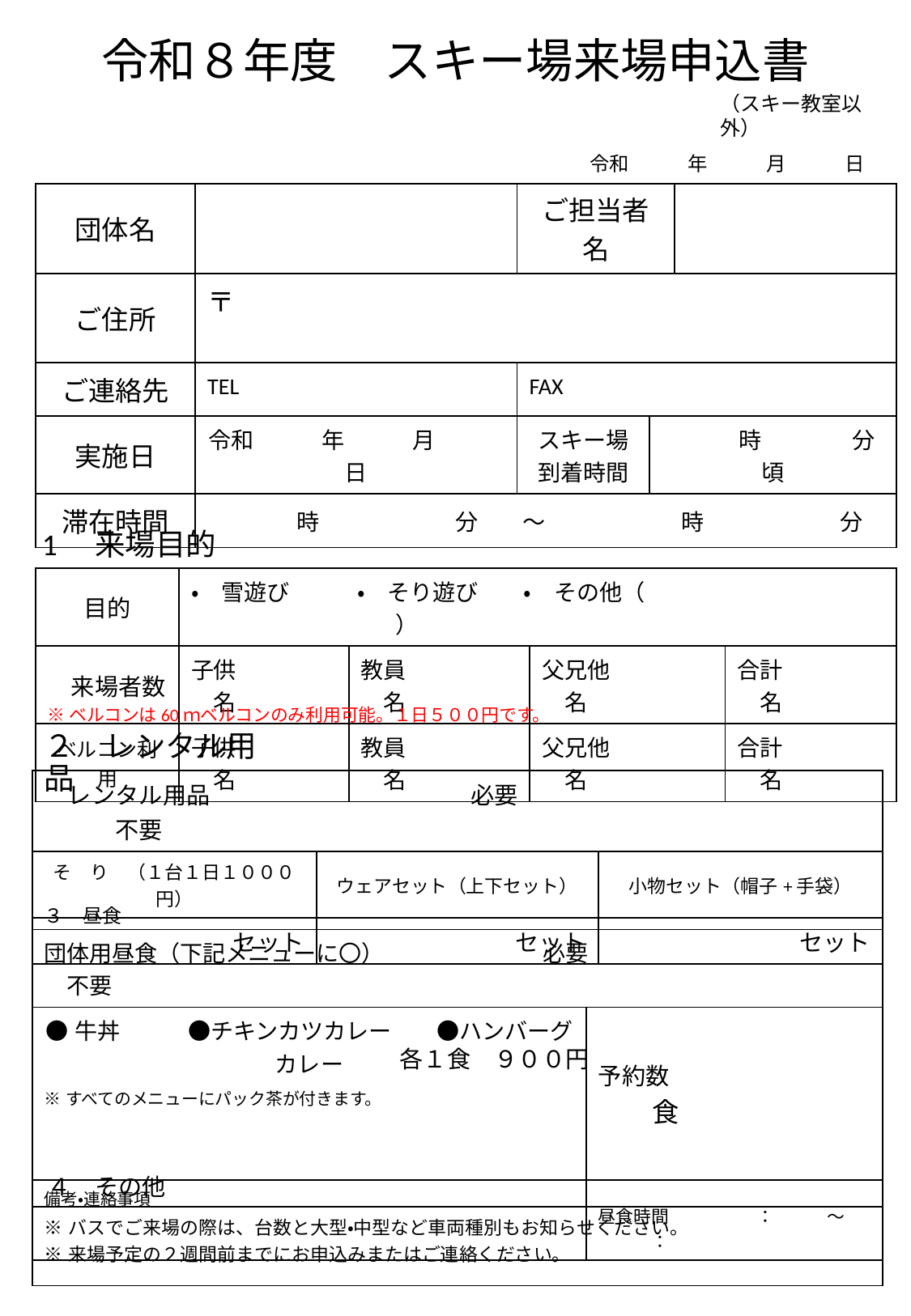

# 令和８年度　スキー場来場申込書
（スキー教室以外）
令和　　　年　　　月　　　日
| 団体名 |  | ご担当者名 |  |  |
| --- | --- | --- | --- | --- |
| ご住所 | 〒 |  |  |  |
|  |  |  |  |  |
| ご連絡先 | TEL | FAX |  |  |
| 実施日 | 令和　　　年　　　月　　　日 | スキー場 到着時間 | 時　　　　分頃 |  |
| 滞在時間 | 時　　　　　　分　　～　　　　　　時　　　　　　分 |  |  |  |
1　来場目的
| 目的 | ・　雪遊び　　　・　そり遊び　　・　その他（　　　　　　　　　　　　　　　　　　　） |  |  |  |
| --- | --- | --- | --- | --- |
| 来場者数 | 子供　　　　　名 | 教員　　　　　名 | 父兄他　　　　　名 | 合計　　　　　名 |
| ベルコン利用 | 子供　　　　　名 | 教員　　　　　名 | 父兄他　　　　　名 | 合計　　　　　名 |
|  |  |  |  |  |
※ベルコンは60ｍベルコンのみ利用可能。１日５００円です。
２　レンタル用品
| レンタル用品　　　　　　　　　　　必要　　　　　　　　　　　　　　　　　不要 |  |  |
| --- | --- | --- |
| そ　り　（１台１日１０００円） | ウェアセット（上下セット） | 小物セット（帽子+手袋） |
| セット | セット | セット |
３　昼食
| 団体用昼食（下記メニューに〇）　　　　　　　必要　　　　　　　　　　　　　不要 |  |
| --- | --- |
| ●牛丼　　　●チキンカツカレー　　●ハンバーグカレー ※すべてのメニューにパック茶が付きます。 | 予約数　　　　　　　　　　　食 |
| 備考・連絡事項 | 昼食時間　　　　　：　　　～　　　　： |
各１食　９００円
４　その他
| ※バスでご来場の際は、台数と大型・中型など車両種別もお知らせください。 ※来場予定の２週間前までにお申込みまたはご連絡ください。 |
| --- |